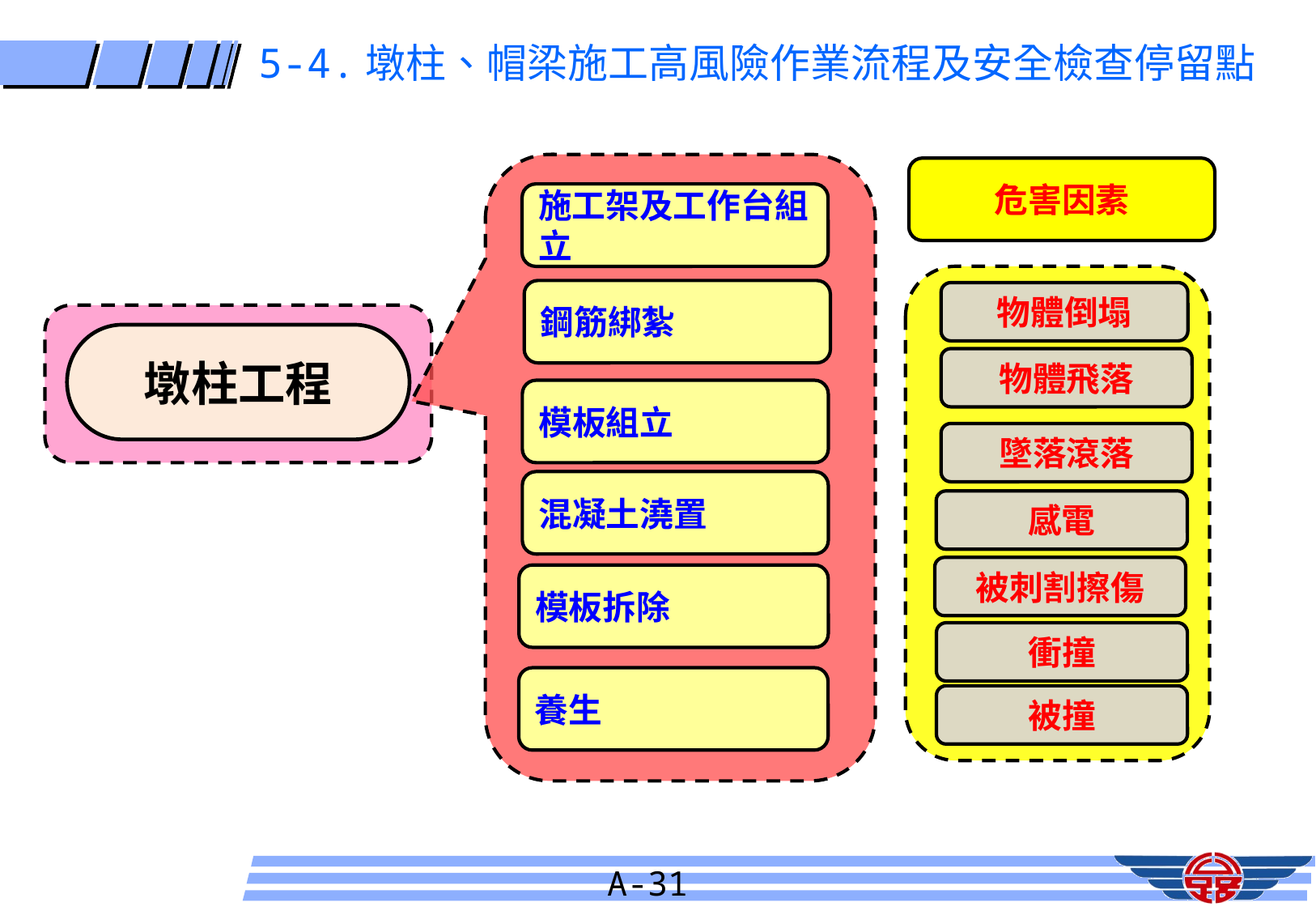

5-4.墩柱、帽梁施工高風險作業流程及安全檢查停留點

危害因素
施工架及工作台組立

鋼筋綁紮
物體倒塌

墩柱工程
物體飛落
模板組立
墜落滾落
混凝土澆置
感電
被刺割擦傷
模板拆除
衝撞
養生
被撞